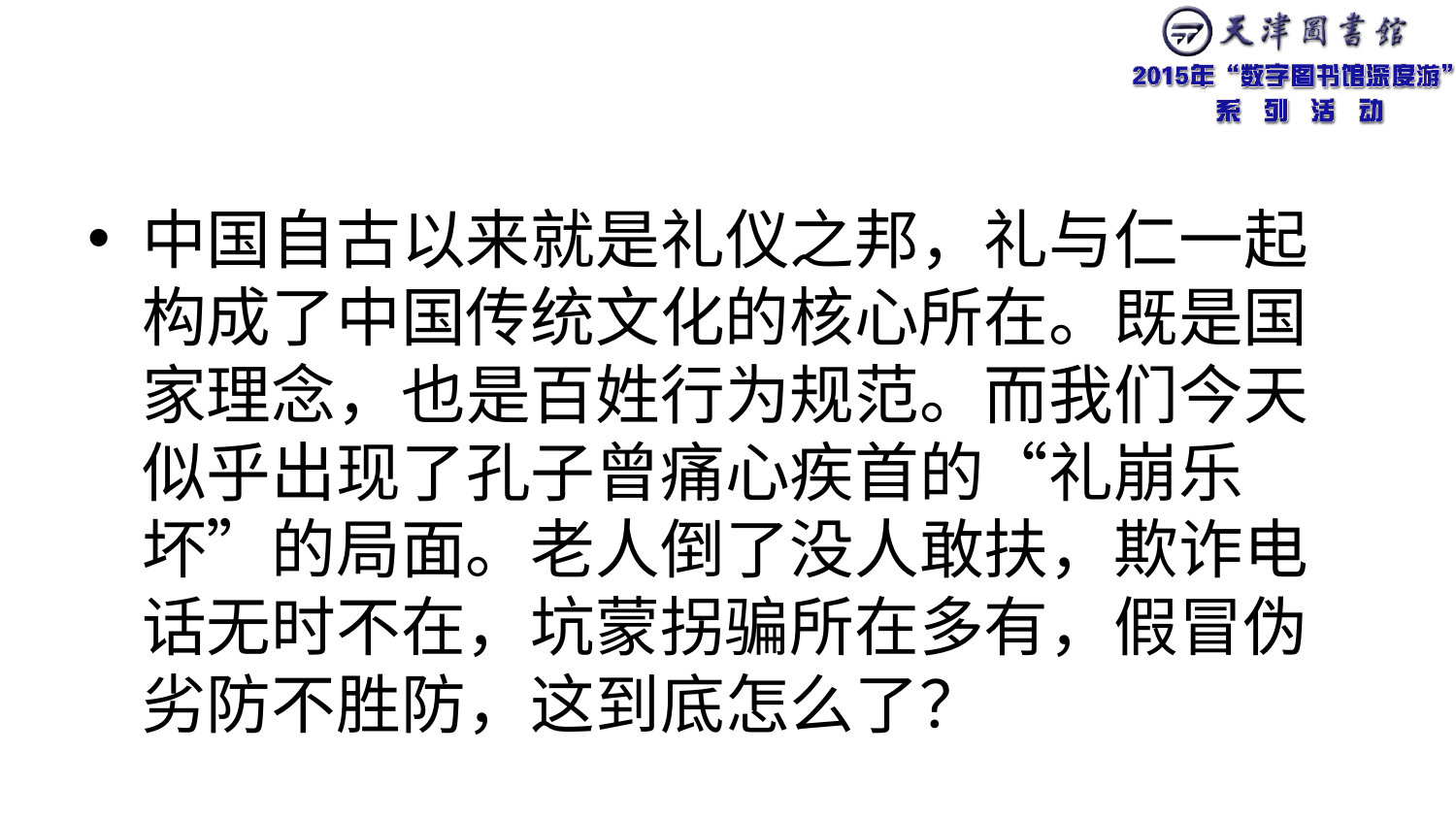

#
中国自古以来就是礼仪之邦，礼与仁一起构成了中国传统文化的核心所在。既是国家理念，也是百姓行为规范。而我们今天似乎出现了孔子曾痛心疾首的“礼崩乐坏”的局面。老人倒了没人敢扶，欺诈电话无时不在，坑蒙拐骗所在多有，假冒伪劣防不胜防，这到底怎么了？